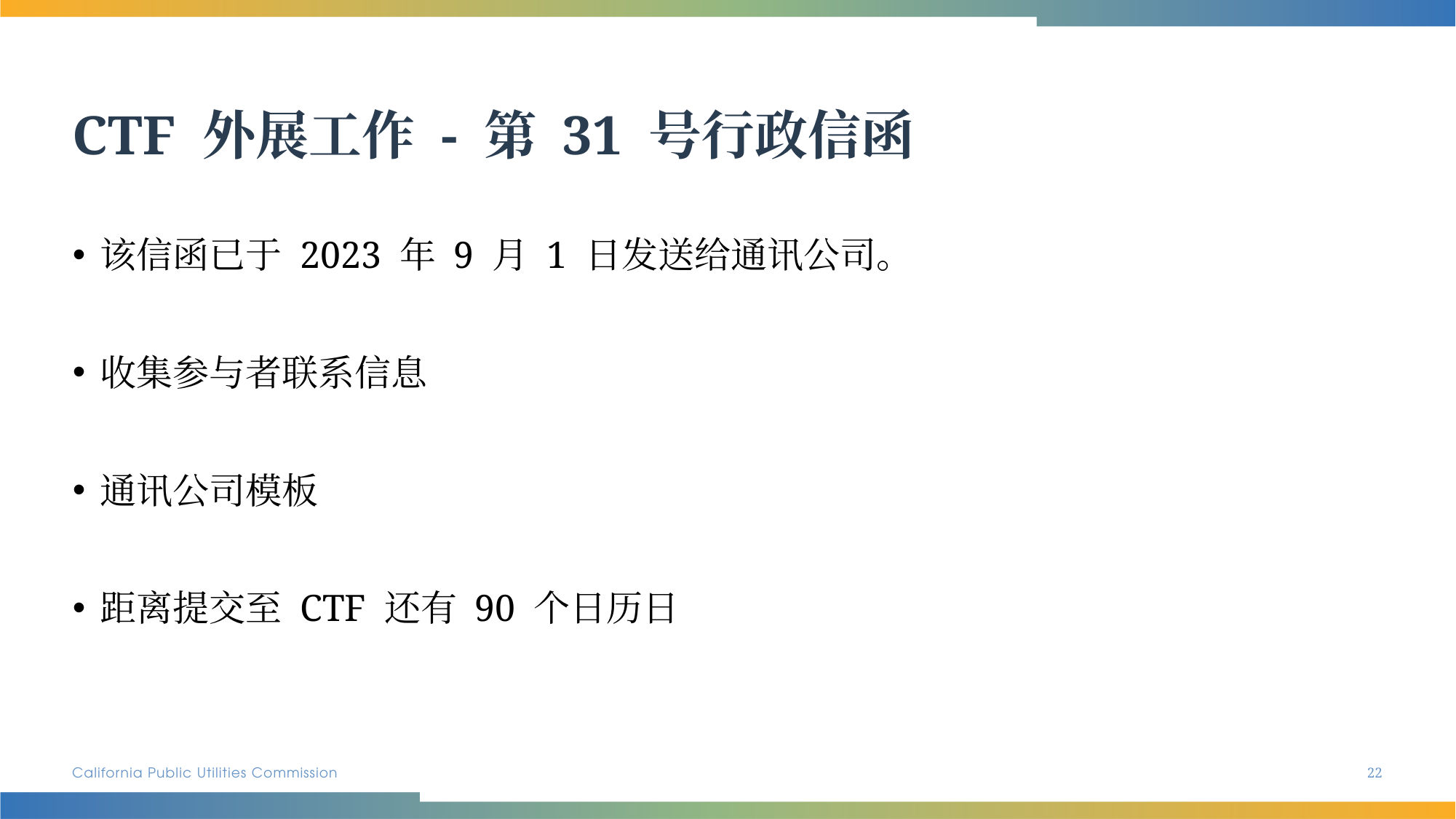

# CTF 外展工作 - 第 31 号行政信函
该信函已于 2023 年 9 月 1 日发送给通讯公司。

收集参与者联系信息

通讯公司模板

距离提交至 CTF 还有 90 个日历日
22